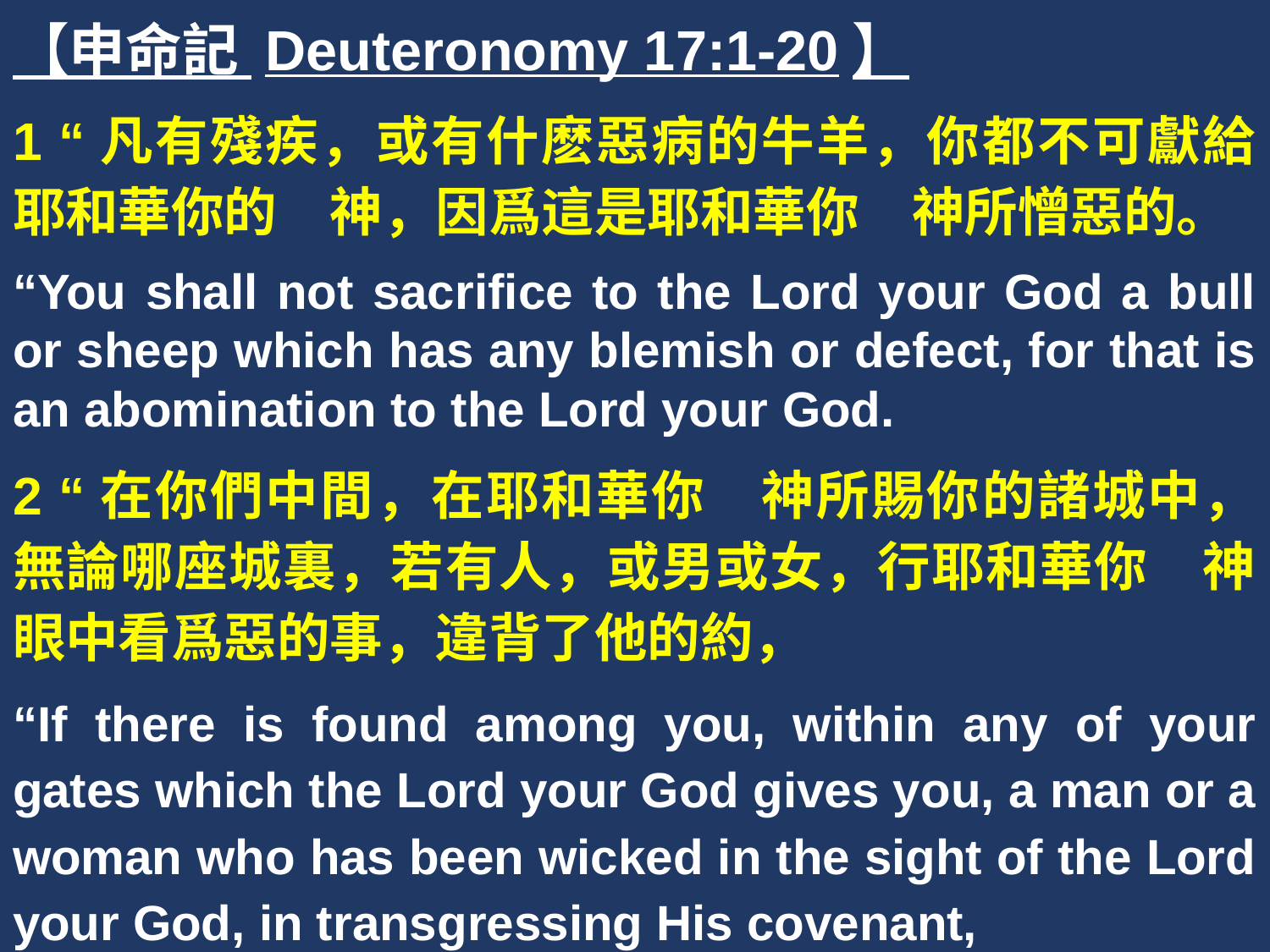

【申命記 Deuteronomy 17:1-20】
1 “凡有殘疾，或有什麽惡病的牛羊，你都不可獻給耶和華你的　神，因爲這是耶和華你　神所憎惡的。
“You shall not sacrifice to the Lord your God a bull or sheep which has any blemish or defect, for that is an abomination to the Lord your God.
2 “在你們中間，在耶和華你　神所賜你的諸城中，無論哪座城裏，若有人，或男或女，行耶和華你　神眼中看爲惡的事，違背了他的約，
“If there is found among you, within any of your gates which the Lord your God gives you, a man or a woman who has been wicked in the sight of the Lord your God, in transgressing His covenant,